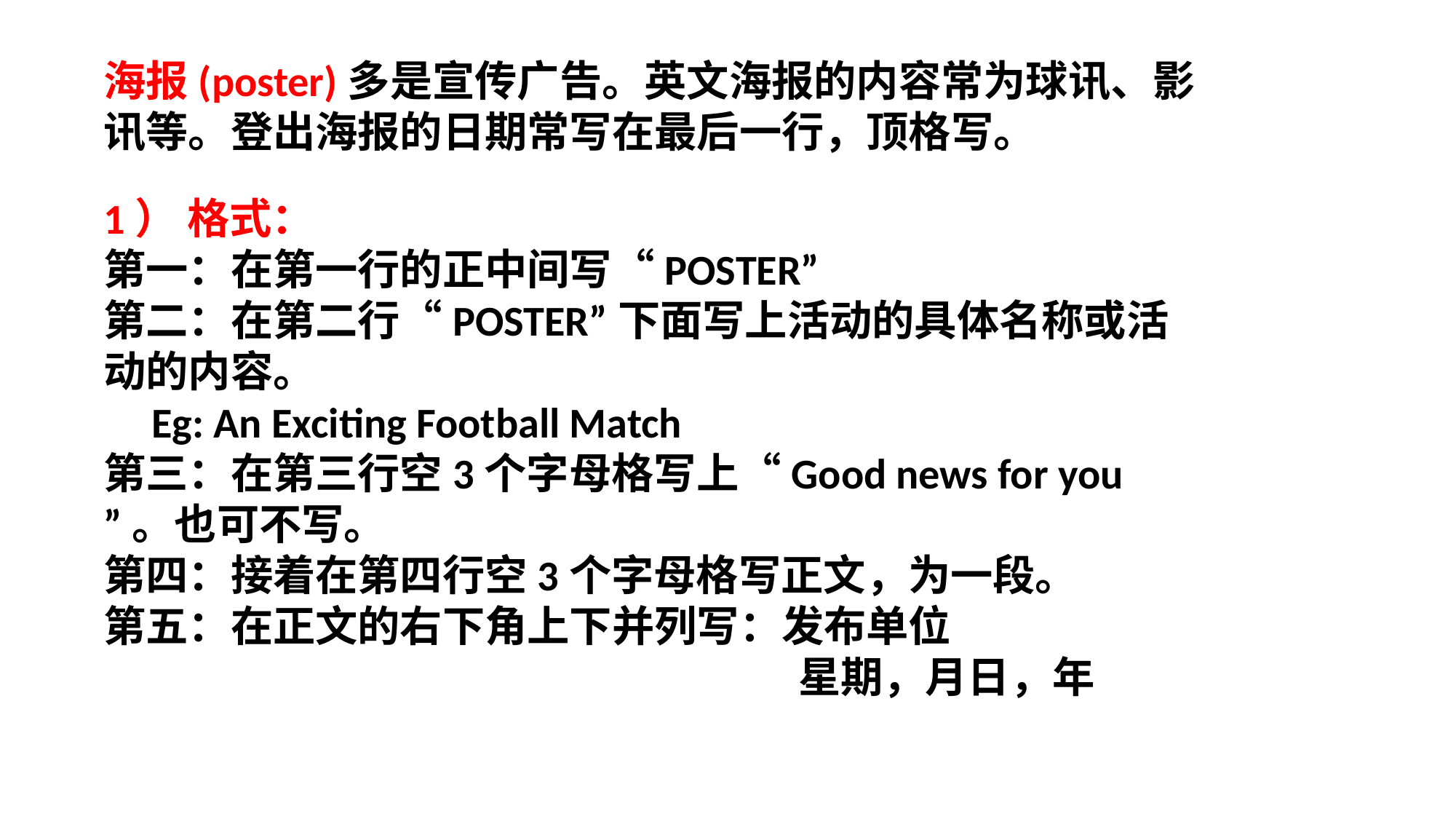

海报(poster)多是宣传广告。英文海报的内容常为球讯、影讯等。登出海报的日期常写在最后一行，顶格写。
1） 格式：
第一：在第一行的正中间写“POSTER”
第二：在第二行“POSTER”下面写上活动的具体名称或活动的内容。
     Eg: An Exciting Football Match
第三：在第三行空3个字母格写上“Good news for you ”。也可不写。
第四：接着在第四行空3个字母格写正文，为一段。
第五：在正文的右下角上下并列写：发布单位
                                                                       星期，月日，年